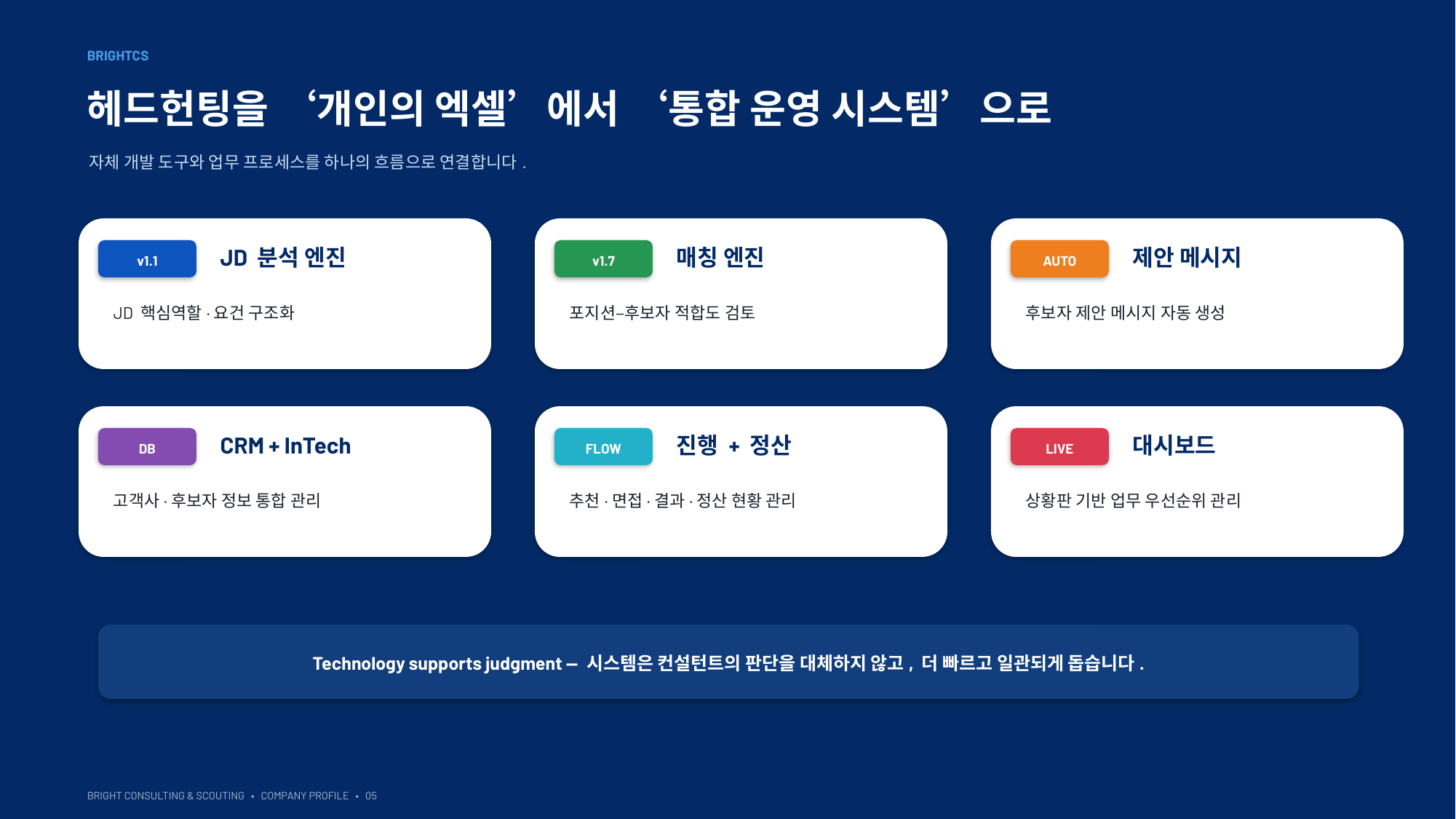

BRIGHTCS
헤드헌팅을 ‘개인의 엑셀’에서 ‘통합 운영 시스템’으로
자체 개발 도구와 업무 프로세스를 하나의 흐름으로 연결합니다.

JD 분석 엔진
매칭 엔진
제안 메시지

v1.1
v1.7
AUTO
JD 핵심역할·요건 구조화
포지션–후보자 적합도 검토
후보자 제안 메시지 자동 생성

CRM + InTech
진행 + 정산
대시보드

DB
FLOW
LIVE
고객사·후보자 정보 통합 관리
추천·면접·결과·정산 현황 관리
상황판 기반 업무 우선순위 관리

Technology supports judgment — 시스템은 컨설턴트의 판단을 대체하지 않고, 더 빠르고 일관되게 돕습니다.
BRIGHT CONSULTING & SCOUTING   •   COMPANY PROFILE   •   05